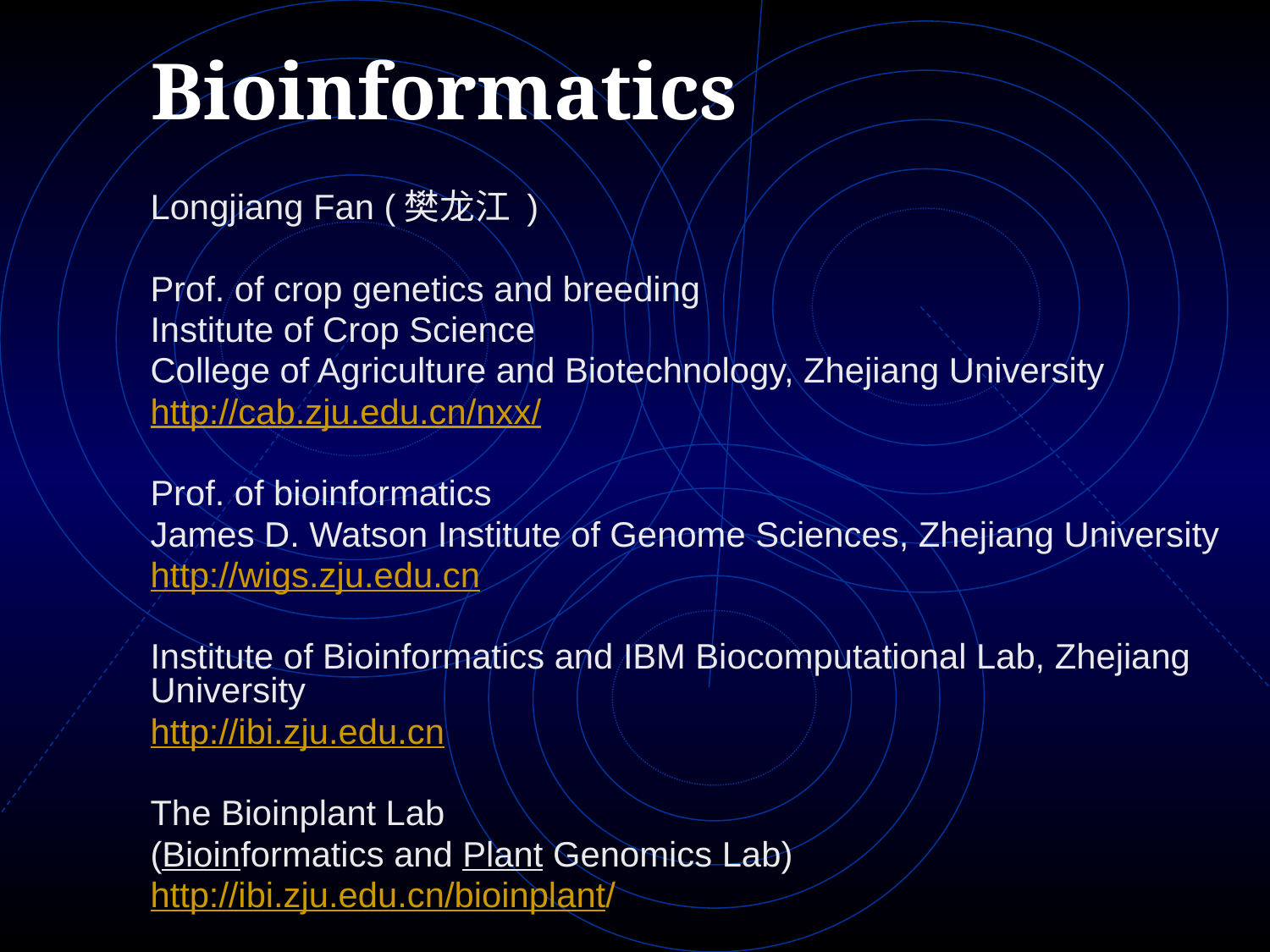

# Bioinformatics
Longjiang Fan (樊龙江 )

Prof. of crop genetics and breeding
Institute of Crop Science
College of Agriculture and Biotechnology, Zhejiang University
http://cab.zju.edu.cn/nxx/

Prof. of bioinformatics
James D. Watson Institute of Genome Sciences, Zhejiang University
http://wigs.zju.edu.cn

Institute of Bioinformatics and IBM Biocomputational Lab, Zhejiang University
http://ibi.zju.edu.cn

The Bioinplant Lab
(Bioinformatics and Plant Genomics Lab)
http://ibi.zju.edu.cn/bioinplant/